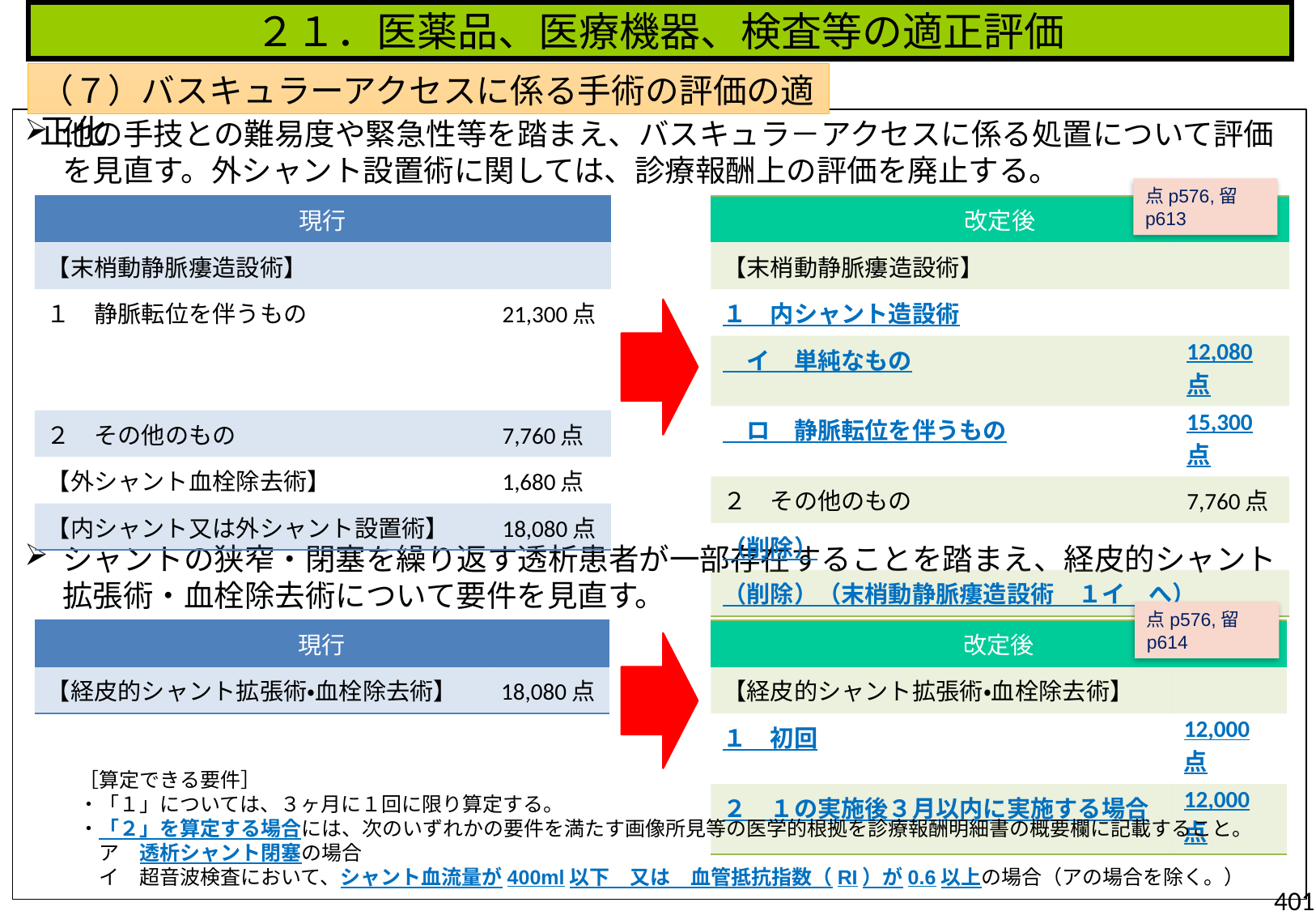

２１．医薬品、医療機器、検査等の適正評価
（７）バスキュラーアクセスに係る手術の評価の適正化
他の手技との難易度や緊急性等を踏まえ、バスキュラ－アクセスに係る処置について評価を見直す。外シャント設置術に関しては、診療報酬上の評価を廃止する。

シャントの狭窄・閉塞を繰り返す透析患者が一部存在することを踏まえ、経皮的シャント拡張術・血栓除去術について要件を見直す。
点p576,留p613
| 現行 |  |
| --- | --- |
| 【末梢動静脈瘻造設術】 |  |
| １　静脈転位を伴うもの | 21,300点 |
| ２　その他のもの | 7,760点 |
| 【外シャント血栓除去術】 | 1,680点 |
| 【内シャント又は外シャント設置術】 | 18,080点 |
| 改定後 |  |
| --- | --- |
| 【末梢動静脈瘻造設術】 |  |
| １　内シャント造設術 |  |
| イ　単純なもの | 12,080点 |
| ロ　静脈転位を伴うもの | 15,300点 |
| ２　その他のもの | 7,760点 |
| （削除） |  |
| （削除）（末梢動静脈瘻造設術　１イ　へ） |  |

点p576,留p614
| 現行 |  |
| --- | --- |
| 【経皮的シャント拡張術・血栓除去術】 | 18,080点 |
| 改定後 |  |
| --- | --- |
| 【経皮的シャント拡張術・血栓除去術】 |  |
| １　初回 | 12,000点 |
| ２　１の実施後３月以内に実施する場合 | 12,000点 |

［算定できる要件］
・「１」については、３ヶ月に１回に限り算定する。
・「２」を算定する場合には、次のいずれかの要件を満たす画像所見等の医学的根拠を診療報酬明細書の概要欄に記載すること。
　ア　透析シャント閉塞の場合
　イ　超音波検査において、シャント血流量が400ml以下　又は　血管抵抗指数（RI）が0.6以上の場合（アの場合を除く。）
401